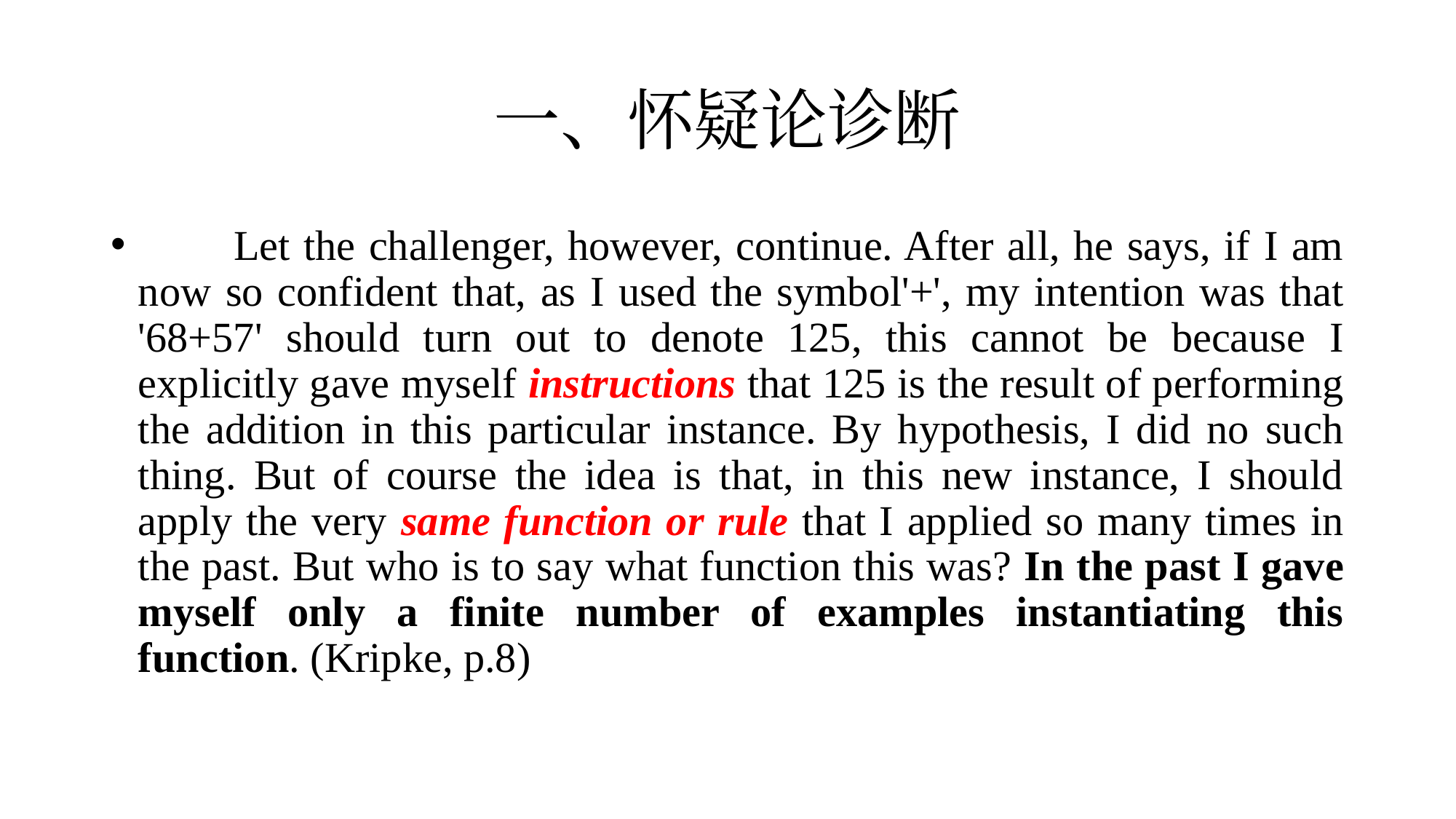

# 一、怀疑论诊断
       Let the challenger, however, continue. After all, he says, if I am now so confident that, as I used the symbol'+', my intention was that '68+57' should turn out to denote 125, this cannot be because I explicitly gave myself instructions that 125 is the result of performing the addition in this particular instance. By hypothesis, I did no such thing. But of course the idea is that, in this new instance, I should apply the very same function or rule that I applied so many times in the past. But who is to say what function this was? In the past I gave myself only a finite number of examples instantiating this function. (Kripke, p.8)